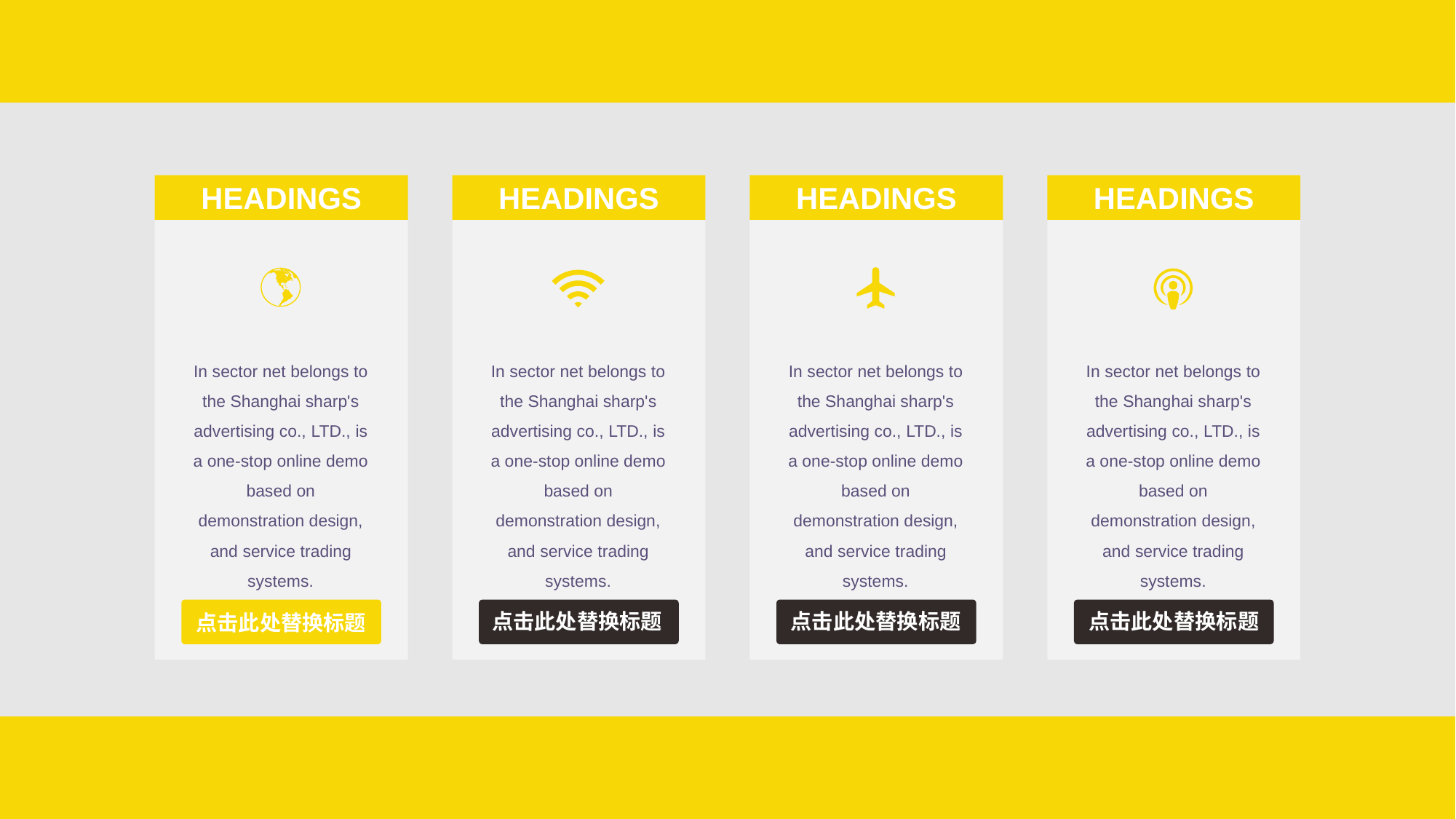

HEADINGS
HEADINGS

In sector net belongs to the Shanghai sharp's advertising co., LTD., is a one-stop online demo based on demonstration design, and service trading systems.

点击此处替换标题
HEADINGS

In sector net belongs to the Shanghai sharp's advertising co., LTD., is a one-stop online demo based on demonstration design, and service trading systems.

点击此处替换标题
HEADINGS

In sector net belongs to the Shanghai sharp's advertising co., LTD., is a one-stop online demo based on demonstration design, and service trading systems.

点击此处替换标题

In sector net belongs to the Shanghai sharp's advertising co., LTD., is a one-stop online demo based on demonstration design, and service trading systems.

点击此处替换标题